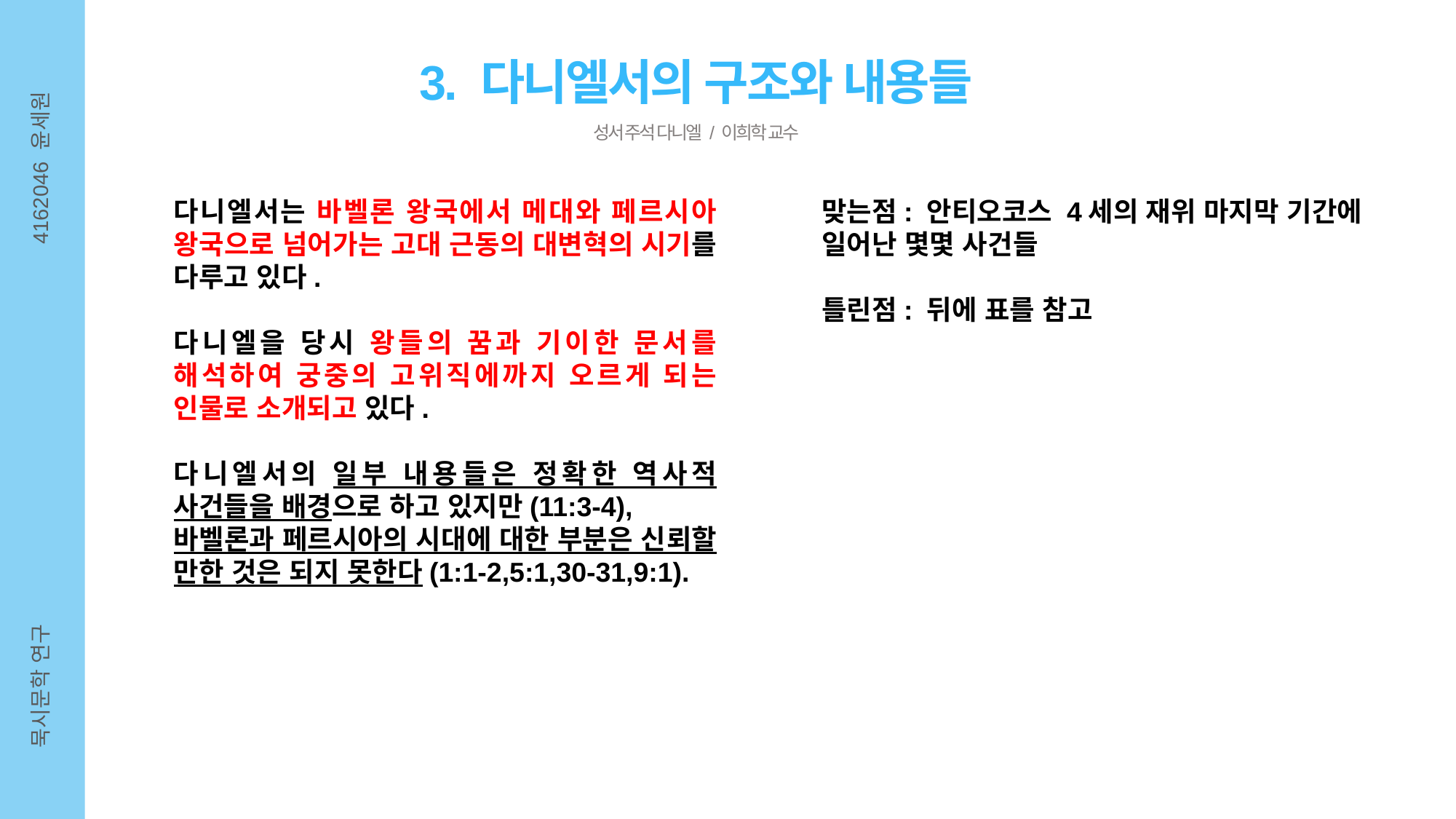

3. 다니엘서의 구조와 내용들
성서 주석 다니엘 / 이희학 교수
4162046 윤세원
다니엘서는 바벨론 왕국에서 메대와 페르시아 왕국으로 넘어가는 고대 근동의 대변혁의 시기를 다루고 있다.

다니엘을 당시 왕들의 꿈과 기이한 문서를 해석하여 궁중의 고위직에까지 오르게 되는 인물로 소개되고 있다.

다니엘서의 일부 내용들은 정확한 역사적 사건들을 배경으로 하고 있지만(11:3-4),
바벨론과 페르시아의 시대에 대한 부분은 신뢰할 만한 것은 되지 못한다(1:1-2,5:1,30-31,9:1).

맞는점: 안티오코스 4세의 재위 마지막 기간에 일어난 몇몇 사건들

틀린점: 뒤에 표를 참고
묵시문학 연구